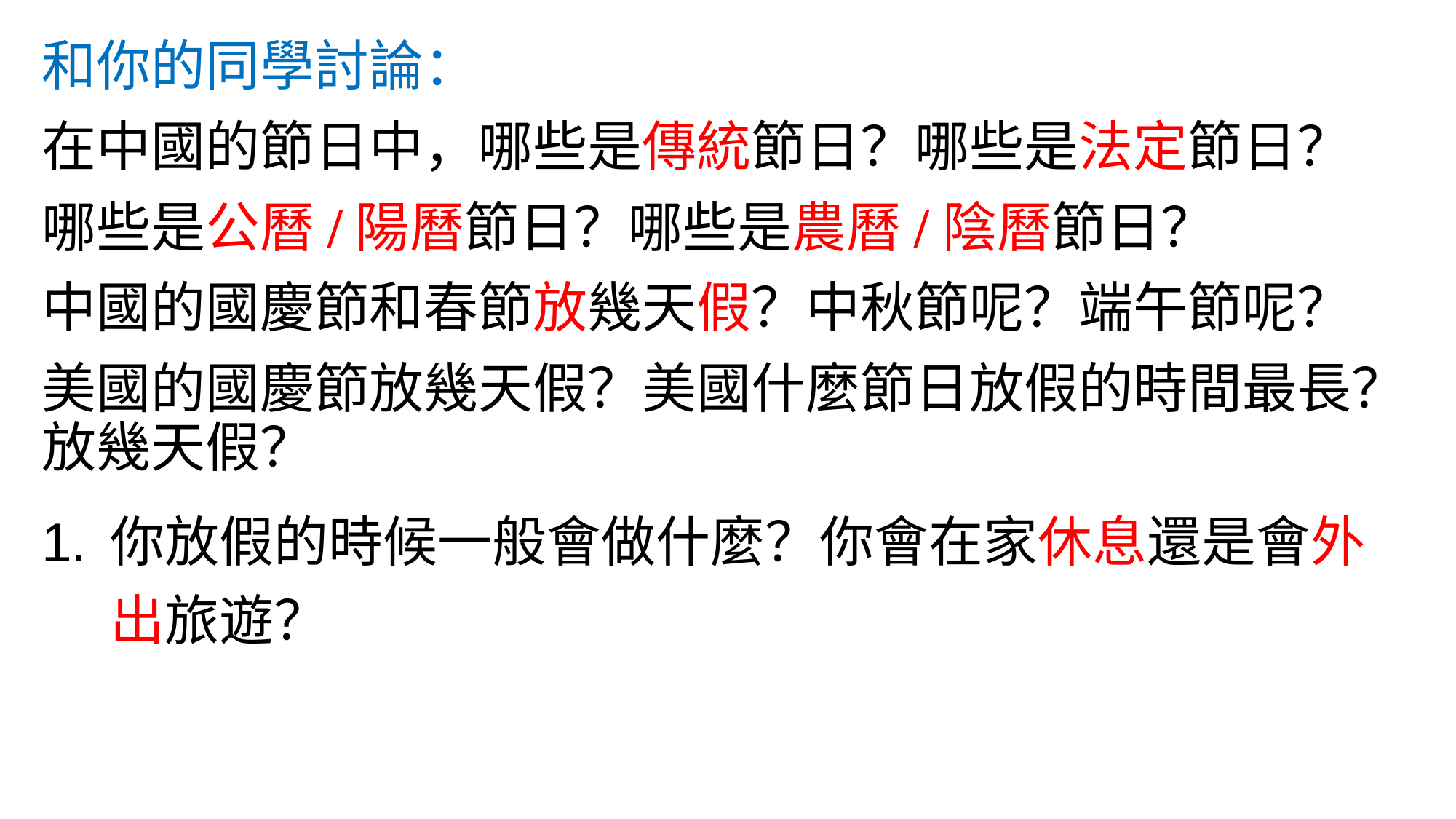

# 和你的同學討論：
在中國的節日中，哪些是傳統節日？哪些是法定節日？
哪些是公曆/陽曆節日？哪些是農曆/陰曆節日？
中國的國慶節和春節放幾天假？中秋節呢？端午節呢？
美國的國慶節放幾天假？美國什麼節日放假的時間最長？放幾天假？
你放假的時候一般會做什麼？你會在家休息還是會外出旅遊？